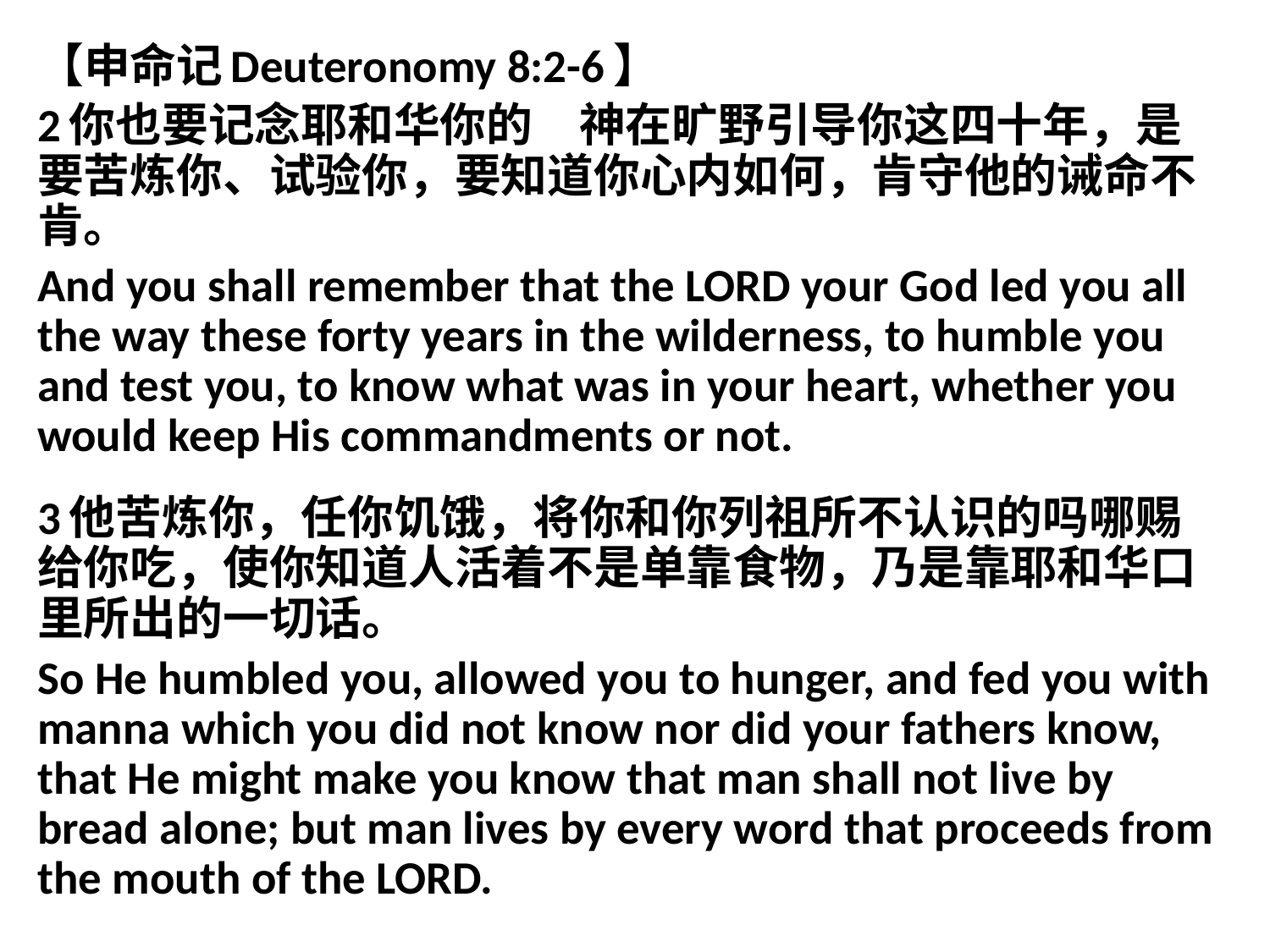

【申命记Deuteronomy 8:2-6】
2你也要记念耶和华你的　神在旷野引导你这四十年，是要苦炼你、试验你，要知道你心内如何，肯守他的诫命不肯。
And you shall remember that the LORD your God led you all the way these forty years in the wilderness, to humble you and test you, to know what was in your heart, whether you would keep His commandments or not.

3他苦炼你，任你饥饿，将你和你列祖所不认识的吗哪赐给你吃，使你知道人活着不是单靠食物，乃是靠耶和华口里所出的一切话。
So He humbled you, allowed you to hunger, and fed you with manna which you did not know nor did your fathers know, that He might make you know that man shall not live by bread alone; but man lives by every word that proceeds from the mouth of the LORD.